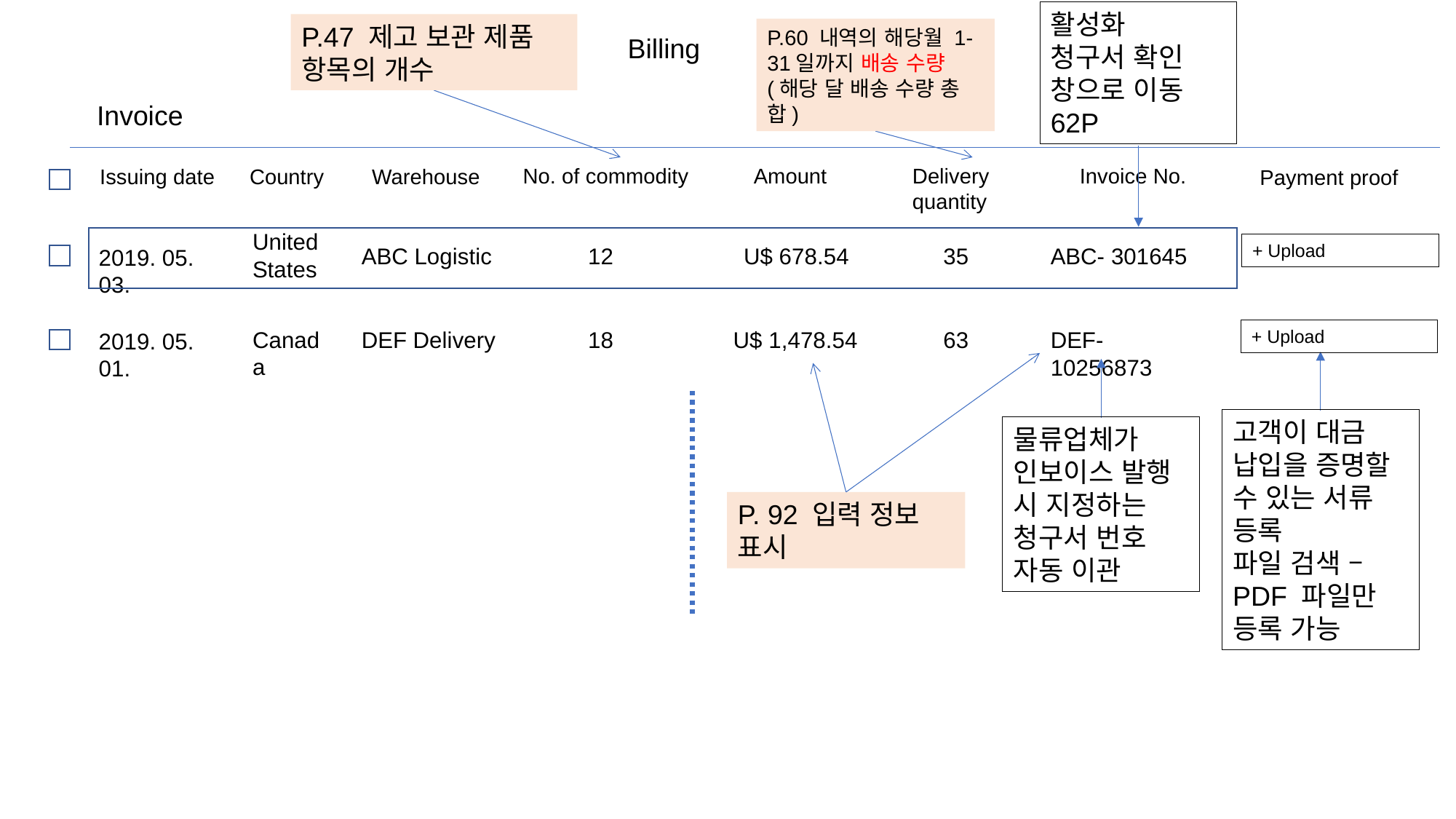

활성화
청구서 확인 창으로 이동
62P
P.47 제고 보관 제품 항목의 개수
P.60 내역의 해당월 1-31일까지 배송 수량  (해당 달 배송 수량 총합)
Billing
Invoice
No. of commodity
Amount
Delivery quantity
Invoice No.
Issuing date
Country
Warehouse
Payment proof

United States

+ Upload
ABC Logistic
12
U$ 678.54
35
ABC- 301645
2019. 05. 03.

+ Upload
Canada
DEF Delivery
18
U$ 1,478.54
63
DEF- 10256873
2019. 05. 01.

고객이 대금 납입을 증명할 수 있는 서류 등록
파일 검색 – PDF 파일만 등록 가능
물류업체가 인보이스 발행 시 지정하는 청구서 번호 자동 이관
P. 92 입력 정보 표시